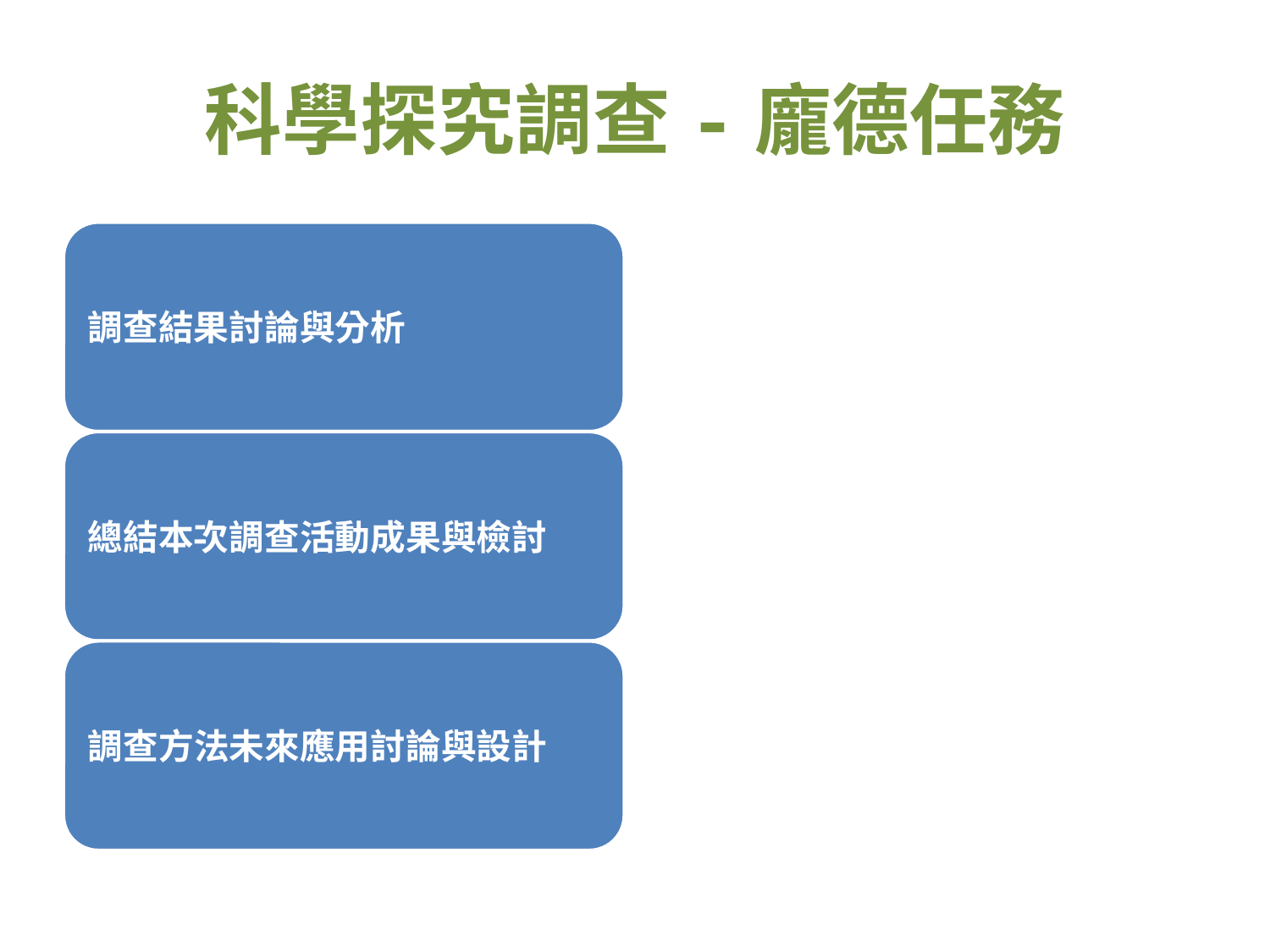

# 科學探究調查-龐德任務
調查結果討論與分析
總結本次調查活動成果與檢討
調查方法未來應用討論與設計